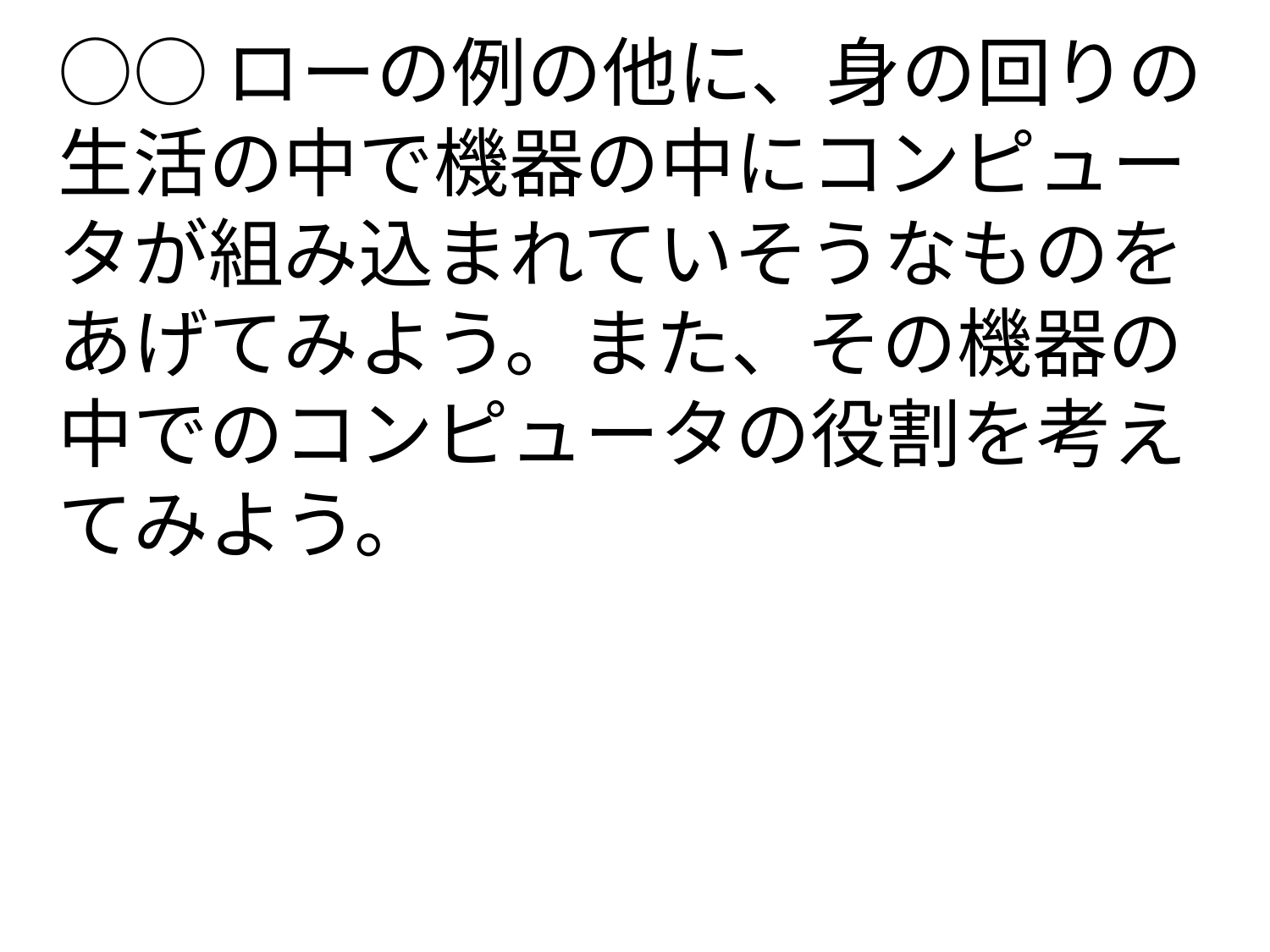

# ○○ローの例の他に、身の回りの生活の中で機器の中にコンピュータが組み込まれていそうなものをあげてみよう。また、その機器の中でのコンピュータの役割を考えてみよう。